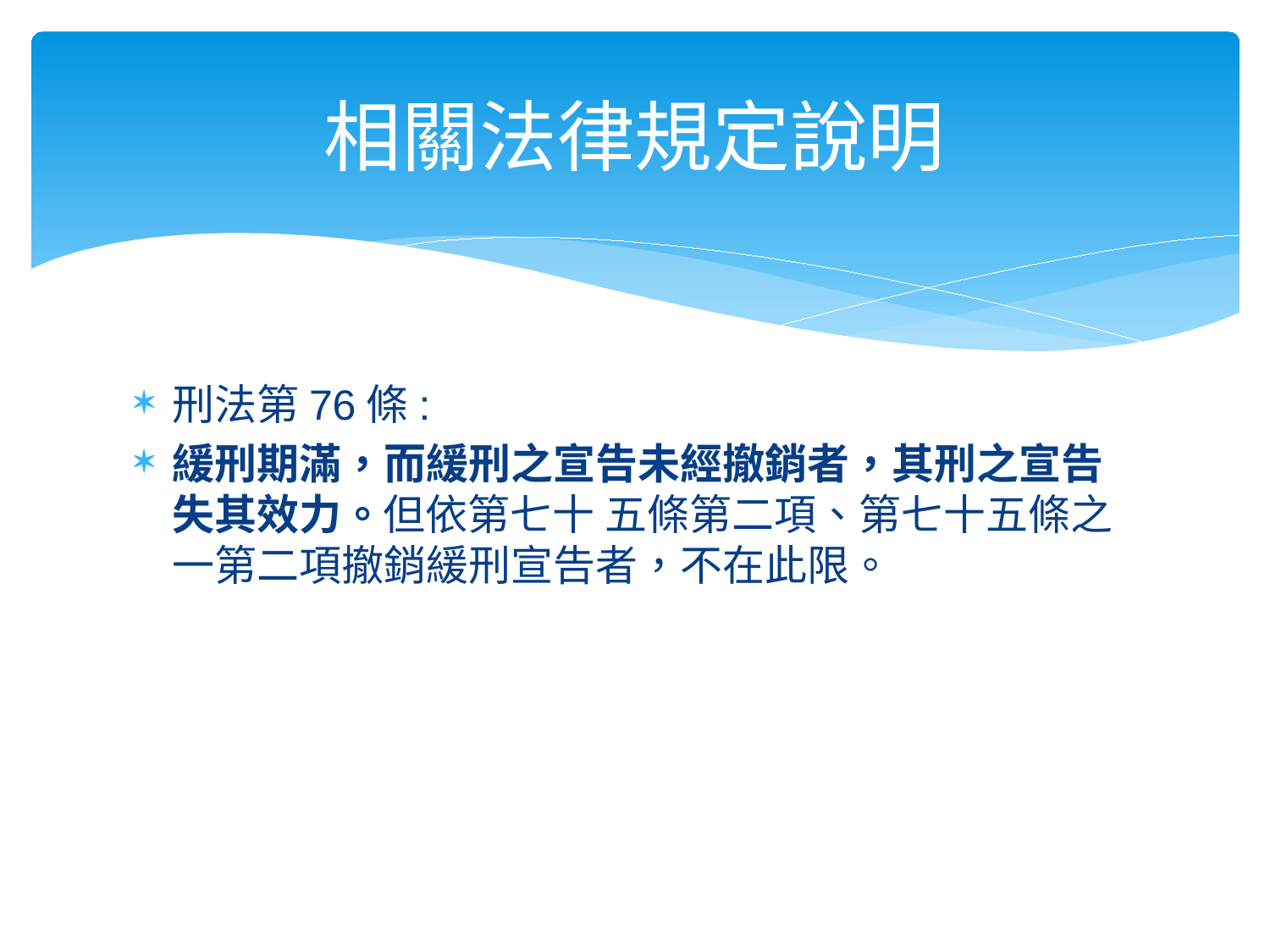

# 相關法律規定說明
刑法第76條:
緩刑期滿，而緩刑之宣告未經撤銷者，其刑之宣告失其效力。但依第七十 五條第二項、第七十五條之一第二項撤銷緩刑宣告者，不在此限。